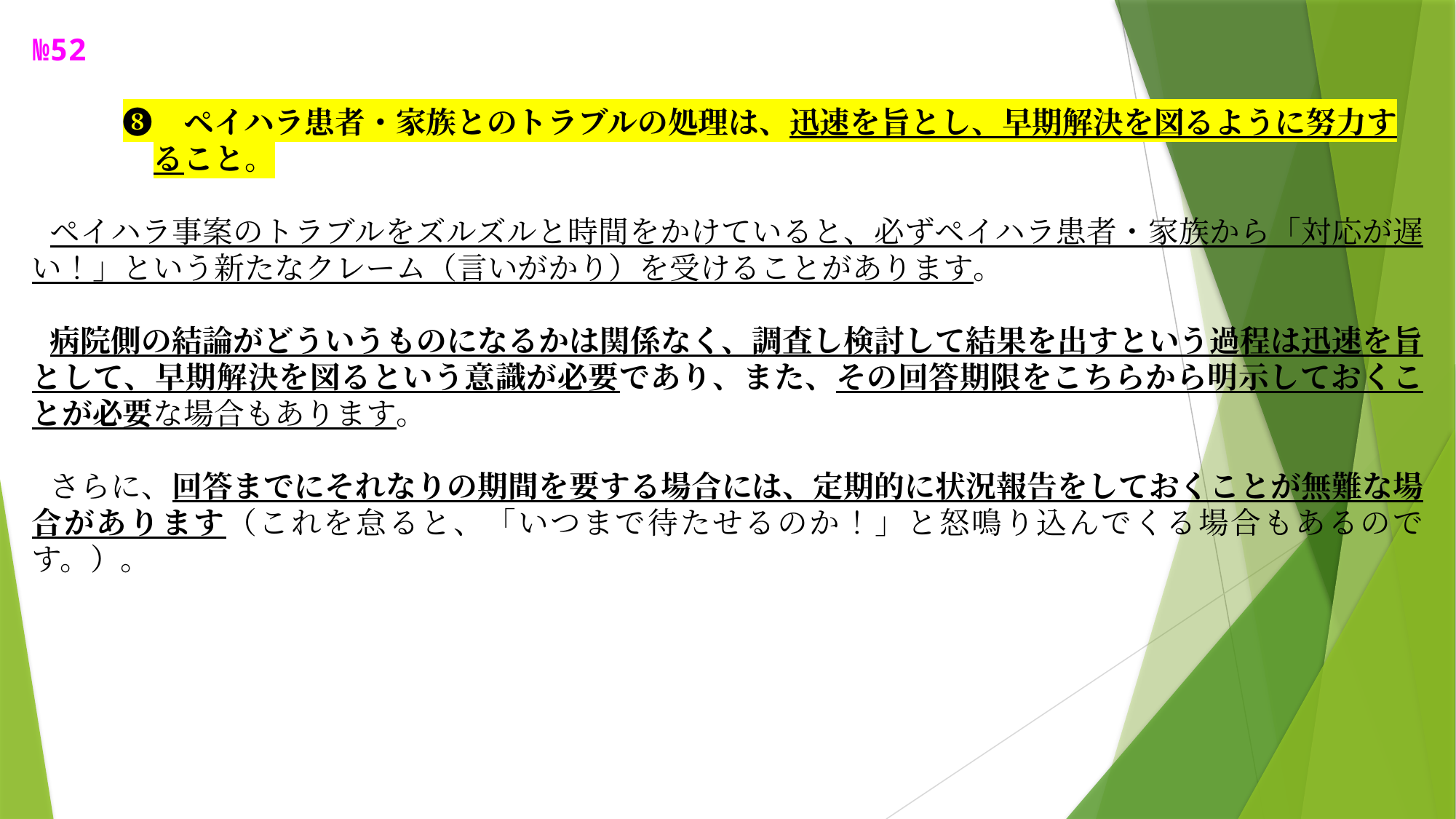

№52

　　　❽　ペイハラ患者・家族とのトラブルの処理は、迅速を旨とし、早期解決を図るように努力す
　　　　ること。

ペイハラ事案のトラブルをズルズルと時間をかけていると、必ずペイハラ患者・家族から「対応が遅い！」という新たなクレーム（言いがかり）を受けることがあります。

病院側の結論がどういうものになるかは関係なく、調査し検討して結果を出すという過程は迅速を旨として、早期解決を図るという意識が必要であり、また、その回答期限をこちらから明示しておくことが必要な場合もあります。

さらに、回答までにそれなりの期間を要する場合には、定期的に状況報告をしておくことが無難な場合があります（これを怠ると、「いつまで待たせるのか！」と怒鳴り込んでくる場合もあるのです。）。